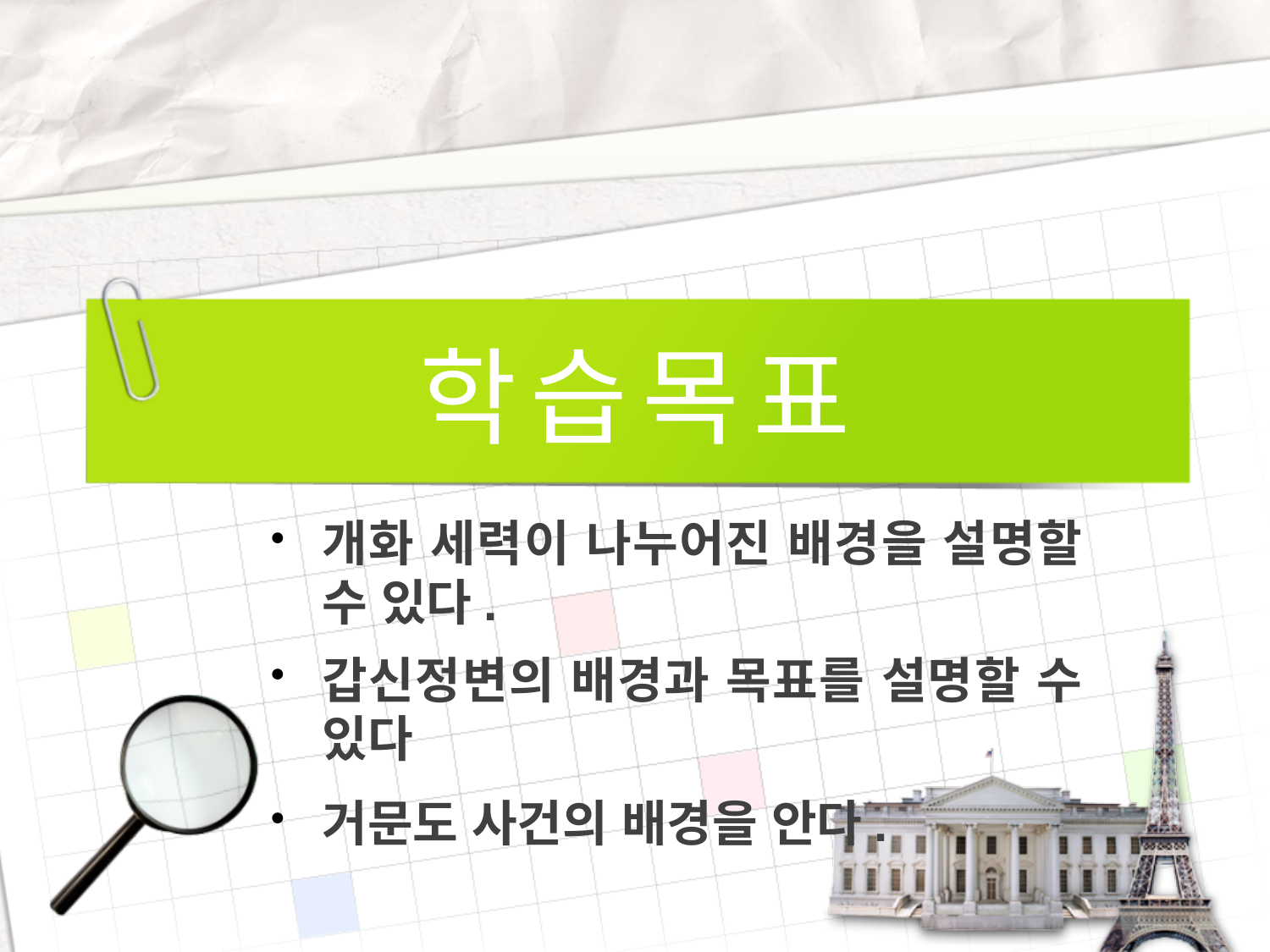

# 학 습 목 표
개화 세력이 나누어진 배경을 설명할 수 있다.
갑신정변의 배경과 목표를 설명할 수 있다
거문도 사건의 배경을 안다.